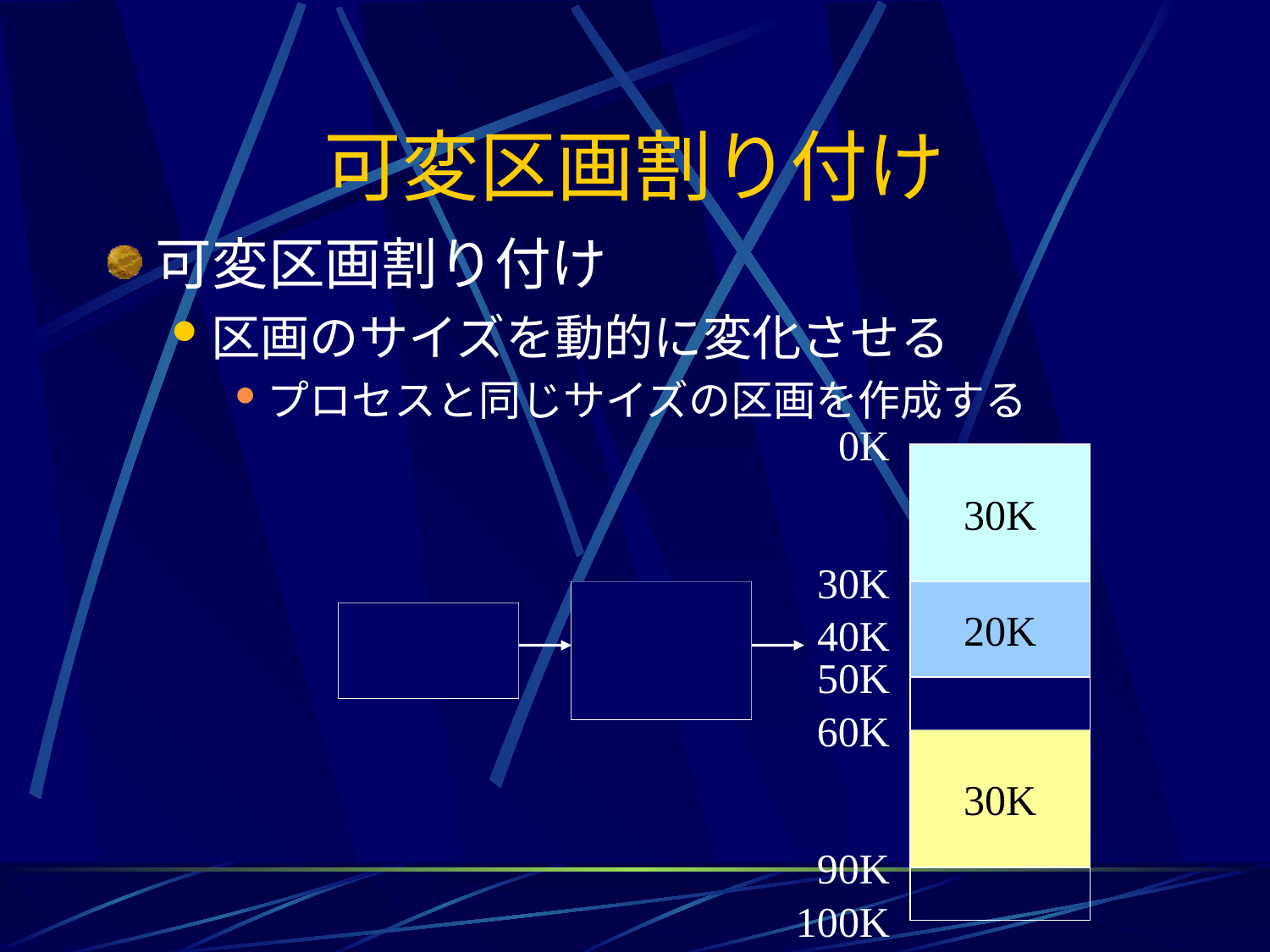

# 可変区画割り付け
可変区画割り付け
区画のサイズを動的に変化させる
プロセスと同じサイズの区画を作成する
0K
30K
30K
40K

30K

20K
50K
20K

40K
20K

60K
30K
90K
100K